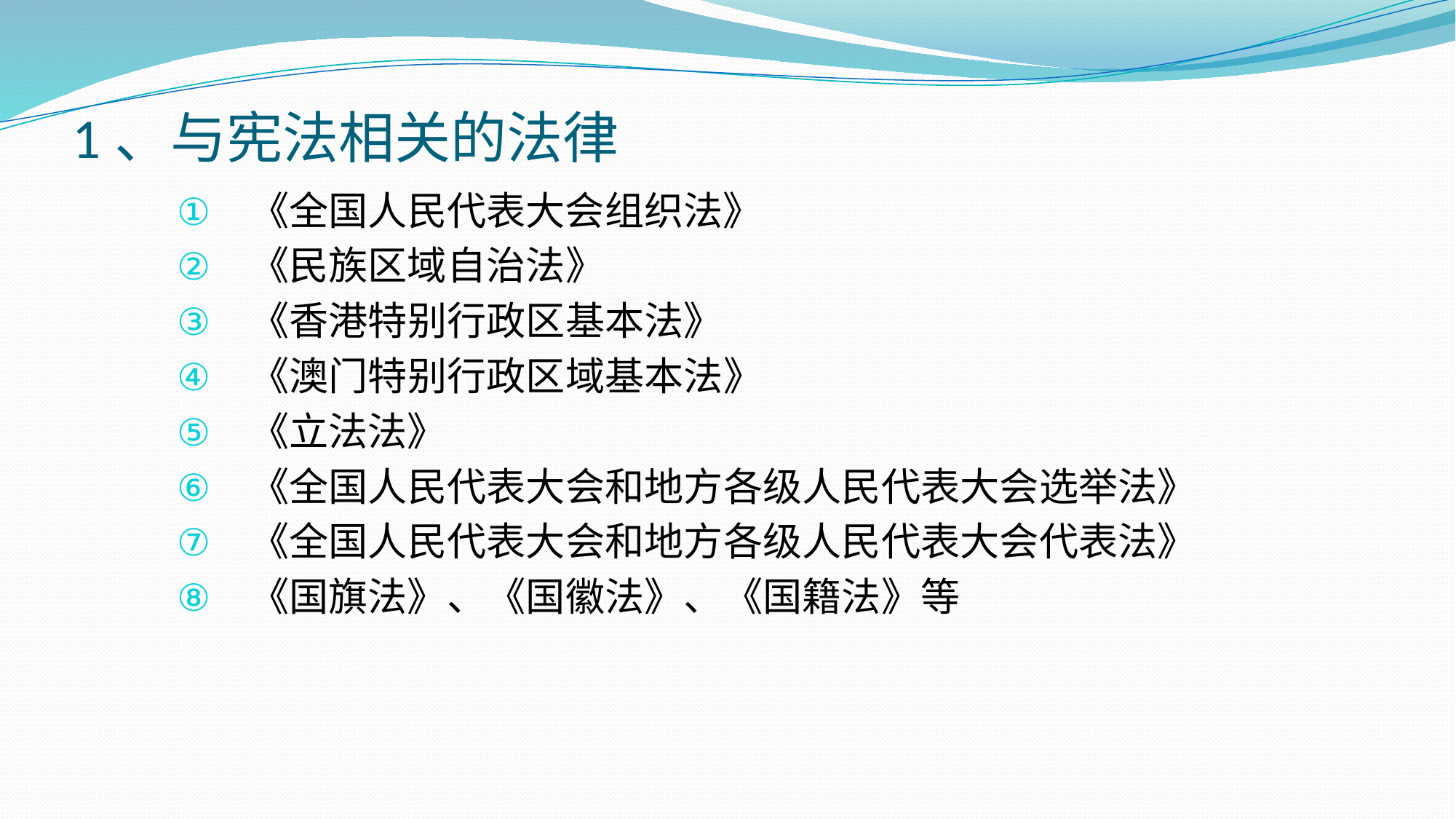

# 1、与宪法相关的法律
《全国人民代表大会组织法》
《民族区域自治法》
《香港特别行政区基本法》
《澳门特别行政区域基本法》
《立法法》
《全国人民代表大会和地方各级人民代表大会选举法》
《全国人民代表大会和地方各级人民代表大会代表法》
《国旗法》、《国徽法》、《国籍法》等